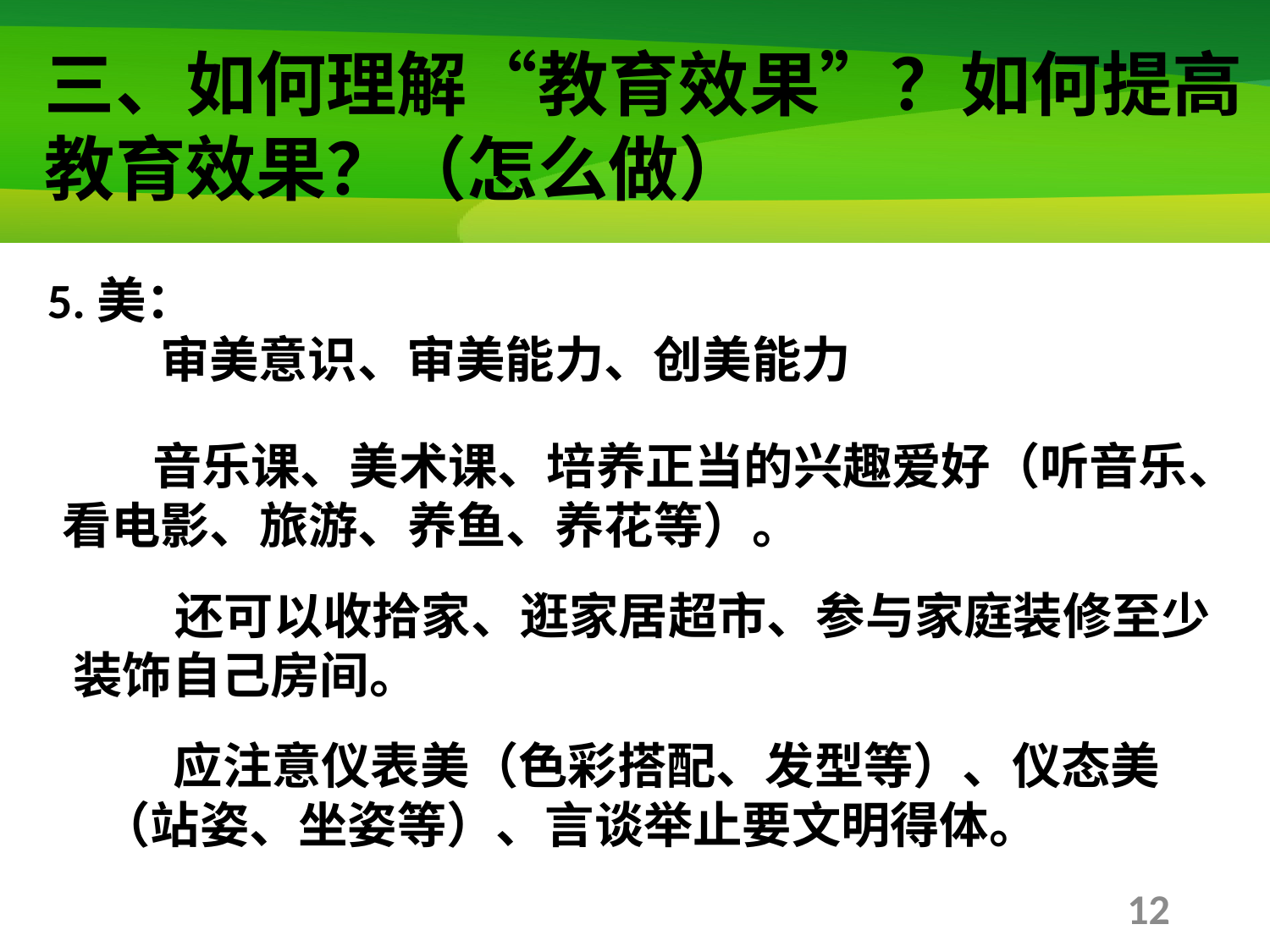

三、如何理解“教育效果”？如何提高教育效果？（怎么做）
5.美：
         审美意识、审美能力、创美能力

       音乐课、美术课、培养正当的兴趣爱好（听音乐、看电影、旅游、养鱼、养花等）。
        还可以收拾家、逛家居超市、参与家庭装修至少装饰自己房间。
         应注意仪表美（色彩搭配、发型等）、仪态美（站姿、坐姿等）、言谈举止要文明得体。
12